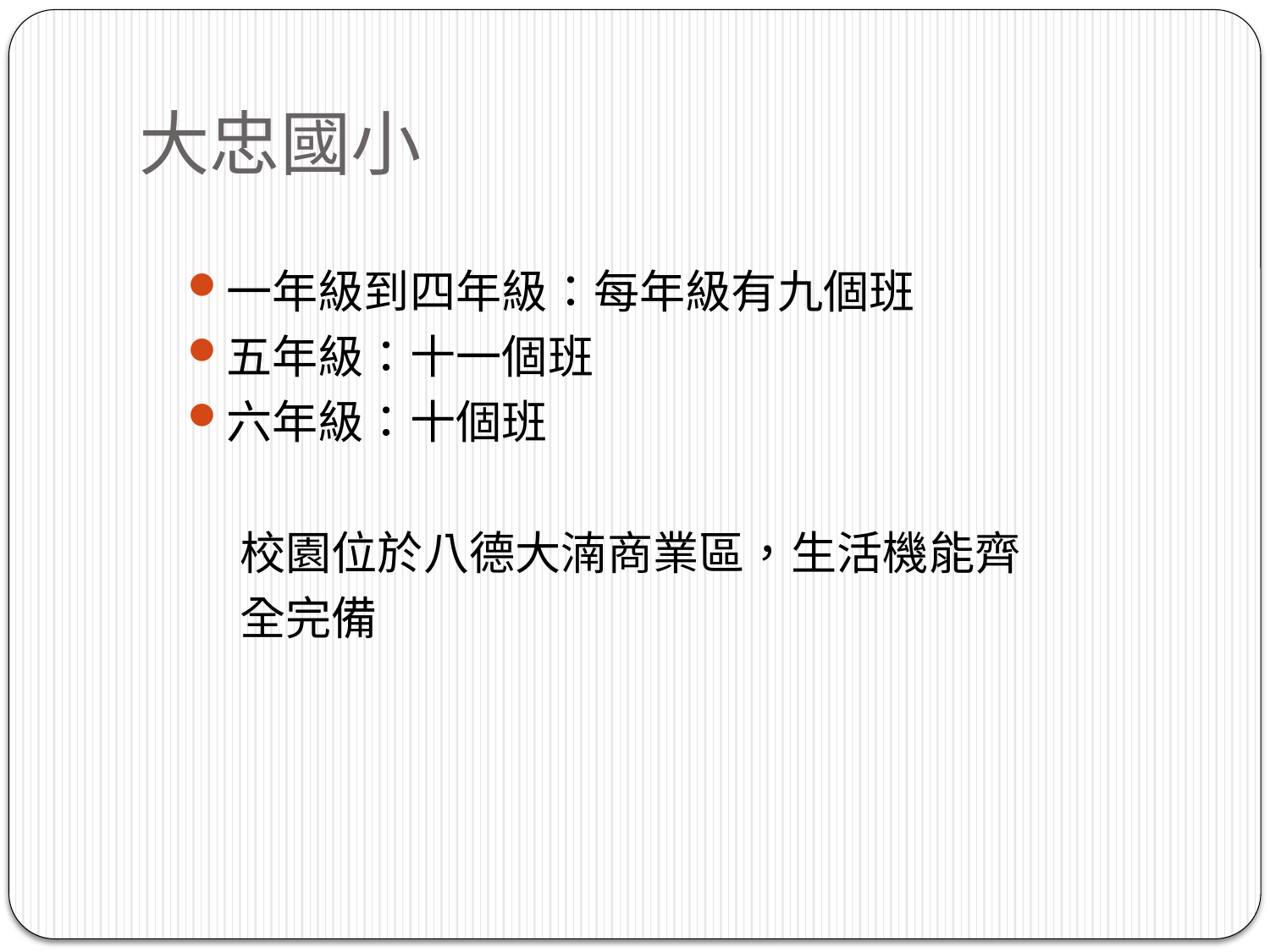

# 大忠國小
一年級到四年級：每年級有九個班
五年級：十一個班
六年級：十個班

    校園位於八德大湳商業區，生活機能齊
    全完備